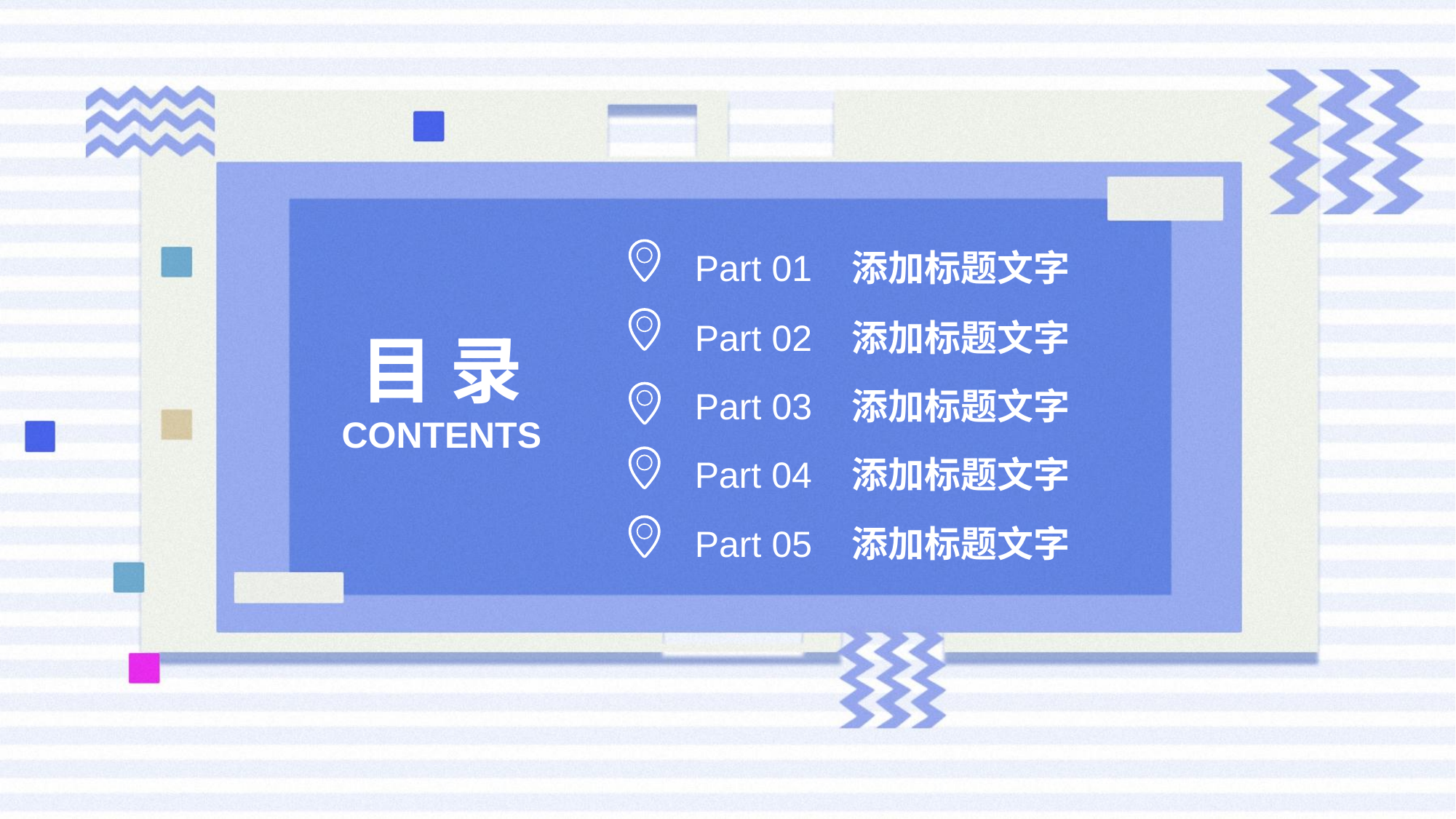

Part 01   添加标题文字
目 录

Part 02   添加标题文字
Part 03   添加标题文字

CONTENTS

Part 04   添加标题文字

Part 05   添加标题文字